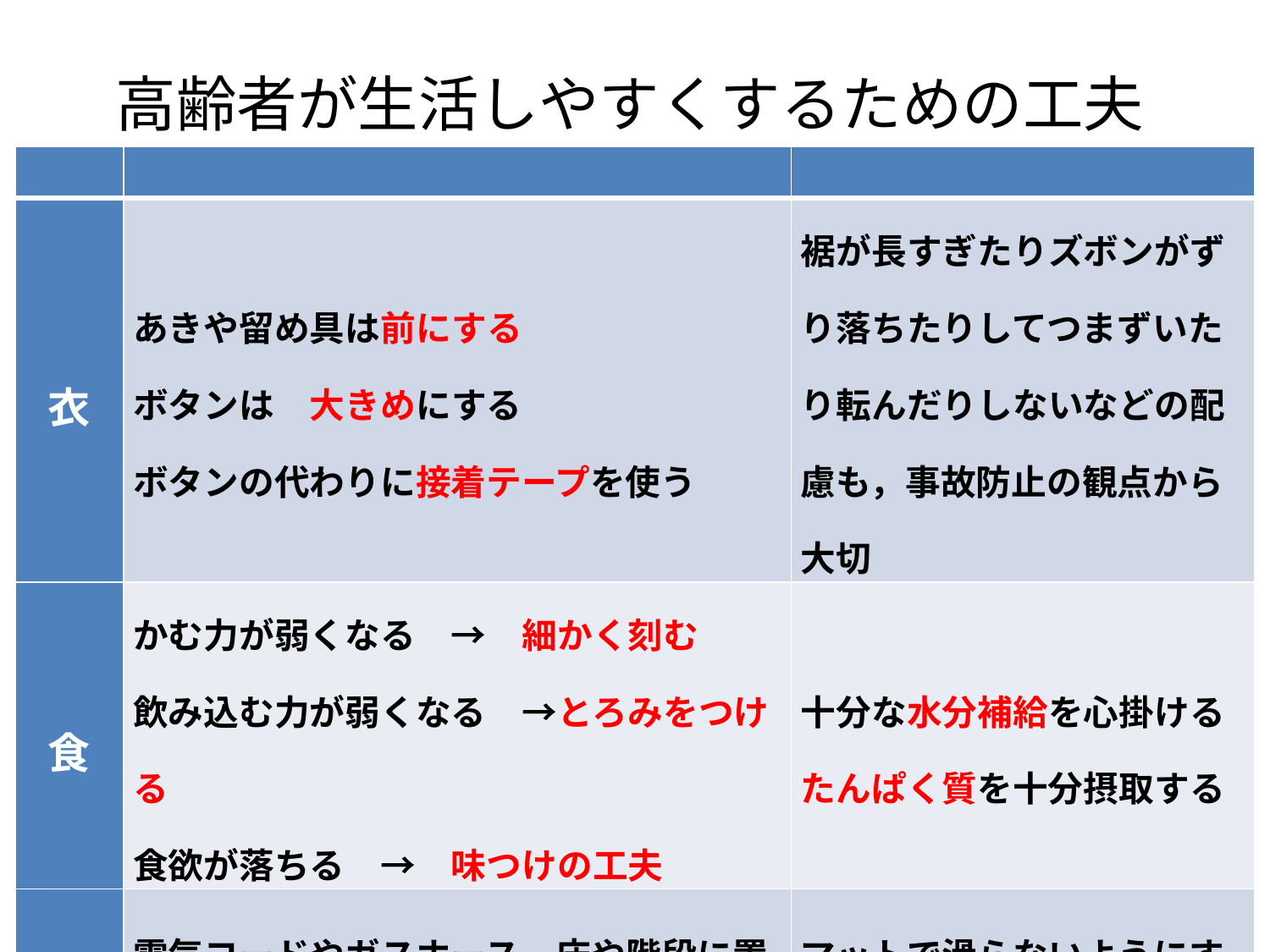

# 高齢者が生活しやすくするための工夫
|  |  |  |
| --- | --- | --- |
| 衣 | あきや留め具は前にする ボタンは　大きめにする ボタンの代わりに接着テープを使う | 裾が長すぎたりズボンがずり落ちたりしてつまずいたり転んだりしないなどの配慮も，事故防止の観点から大切 |
| 食 | かむ力が弱くなる　→　細かく刻む　 飲み込む力が弱くなる　→とろみをつける 食欲が落ちる　→　味つけの工夫 | 十分な水分補給を心掛ける たんぱく質を十分摂取する |
| 住 | 電気コードやガスホース，床や階段に置いた荷物につまずかないようにする | マットで滑らないようにするなど |